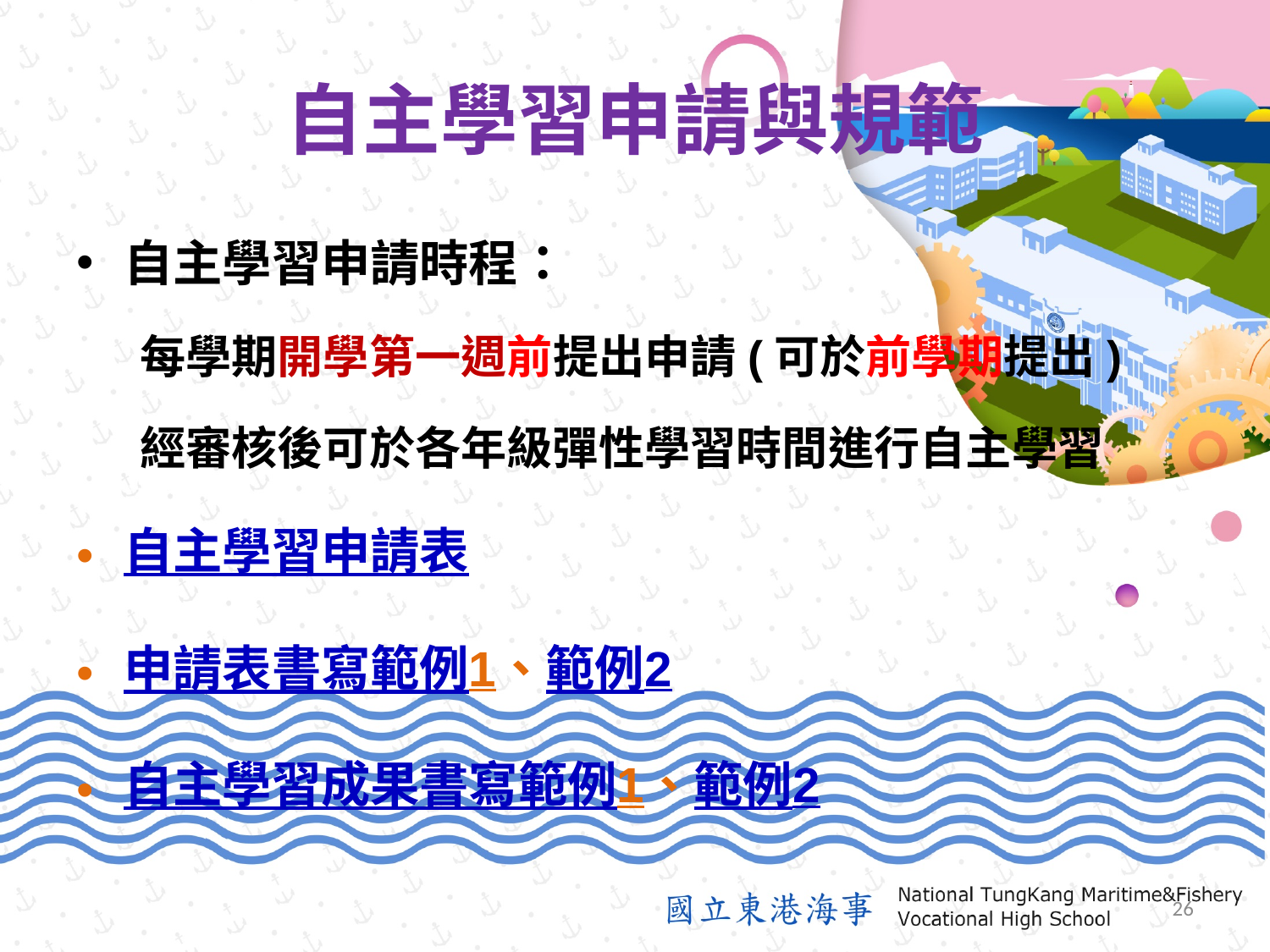

# 自主學習申請與規範
自主學習申請時程：
每學期開學第一週前提出申請(可於前學期提出)
經審核後可於各年級彈性學習時間進行自主學習
自主學習申請表
申請表書寫範例1、範例2
自主學習成果書寫範例1、範例2

26